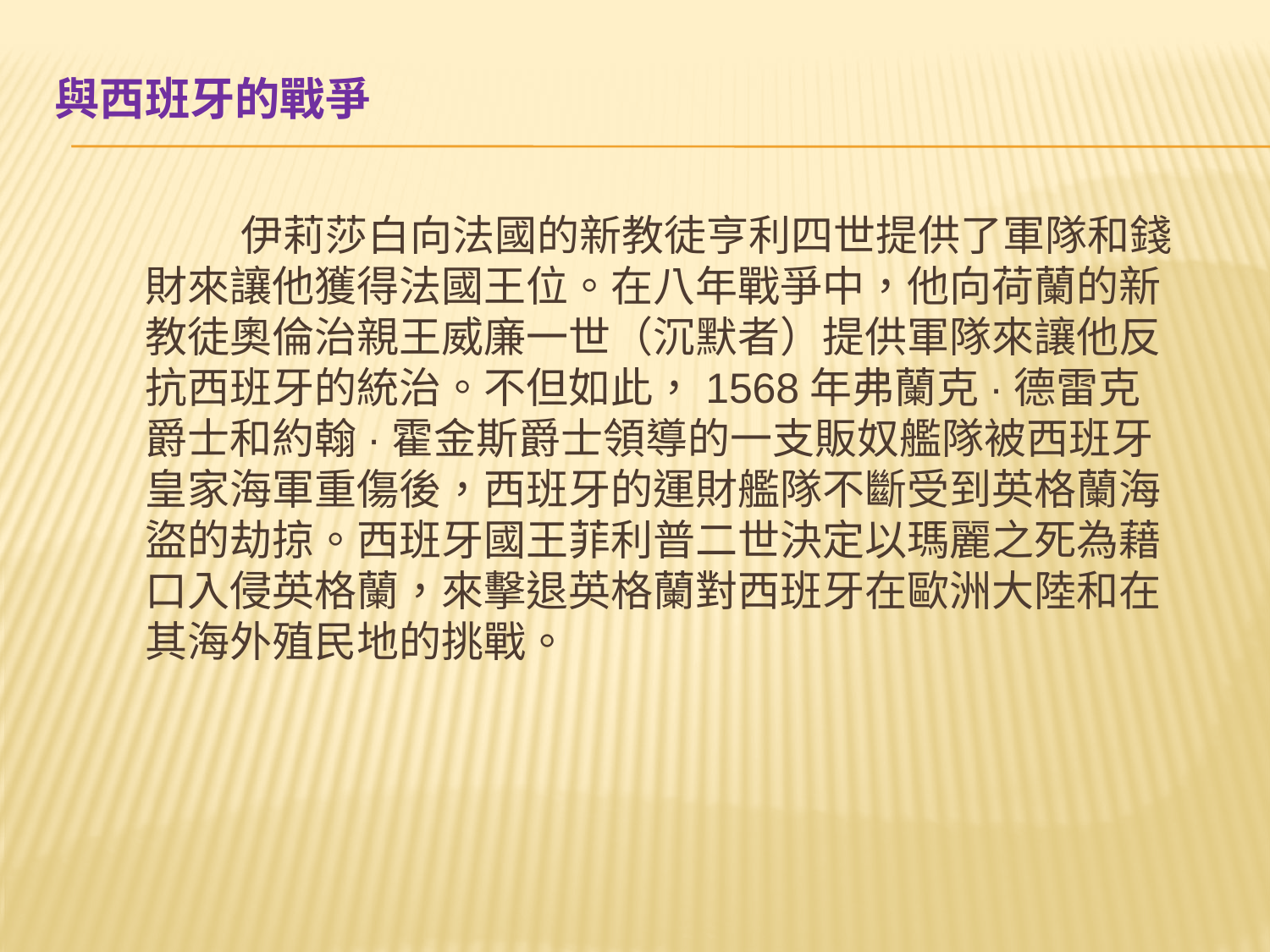

# 與西班牙的戰爭
              伊莉莎白向法國的新教徒亨利四世提供了軍隊和錢財來讓他獲得法國王位。在八年戰爭中，他向荷蘭的新教徒奧倫治親王威廉一世（沉默者）提供軍隊來讓他反抗西班牙的統治。不但如此，1568年弗蘭克·德雷克爵士和約翰·霍金斯爵士領導的一支販奴艦隊被西班牙皇家海軍重傷後，西班牙的運財艦隊不斷受到英格蘭海盜的劫掠。西班牙國王菲利普二世決定以瑪麗之死為藉口入侵英格蘭，來擊退英格蘭對西班牙在歐洲大陸和在其海外殖民地的挑戰。